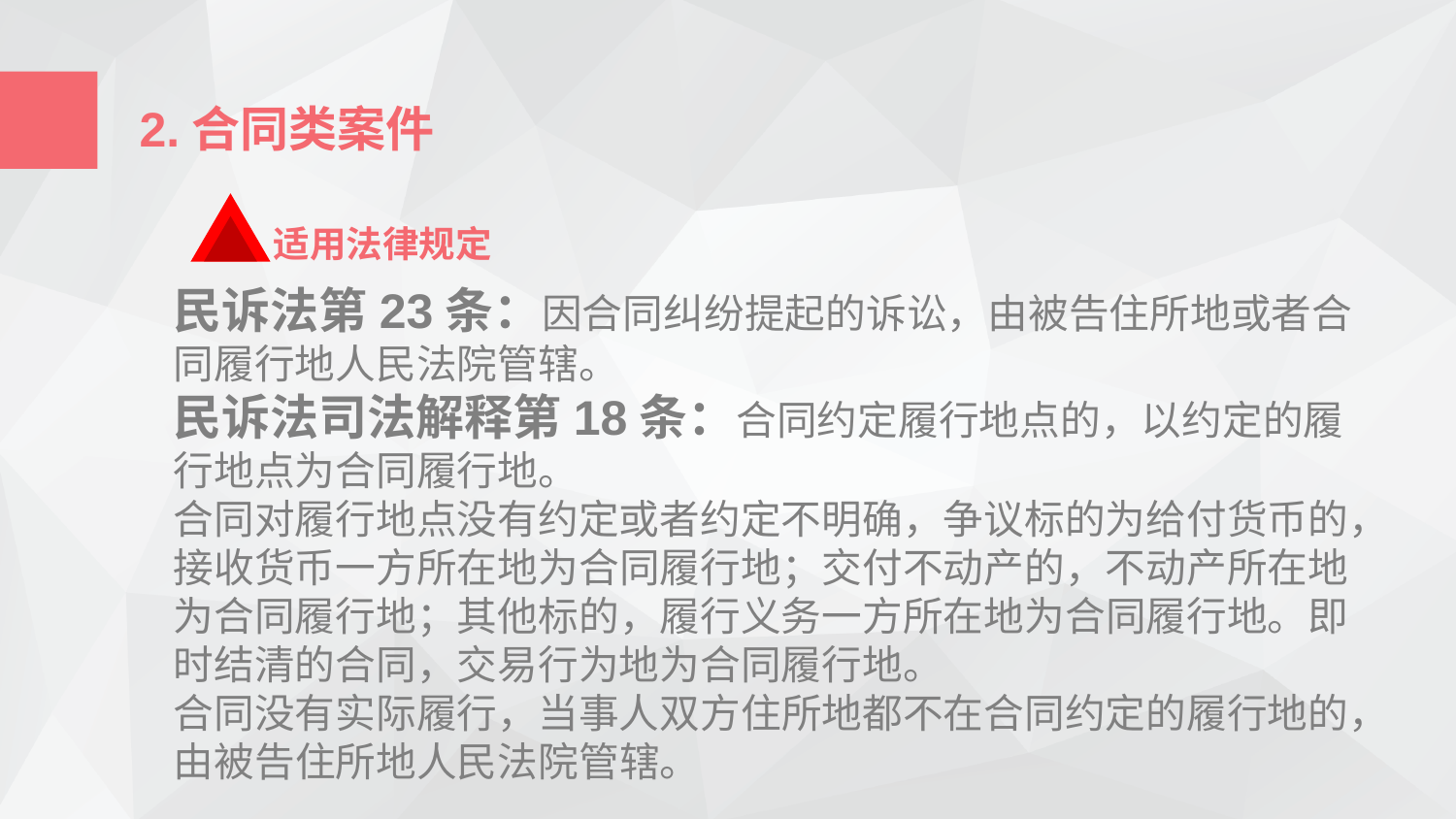

2.合同类案件

适用法律规定
民诉法第23条：因合同纠纷提起的诉讼，由被告住所地或者合同履行地人民法院管辖。
民诉法司法解释第18条：合同约定履行地点的，以约定的履行地点为合同履行地。
合同对履行地点没有约定或者约定不明确，争议标的为给付货币的，接收货币一方所在地为合同履行地；交付不动产的，不动产所在地为合同履行地；其他标的，履行义务一方所在地为合同履行地。即时结清的合同，交易行为地为合同履行地。
合同没有实际履行，当事人双方住所地都不在合同约定的履行地的，由被告住所地人民法院管辖。